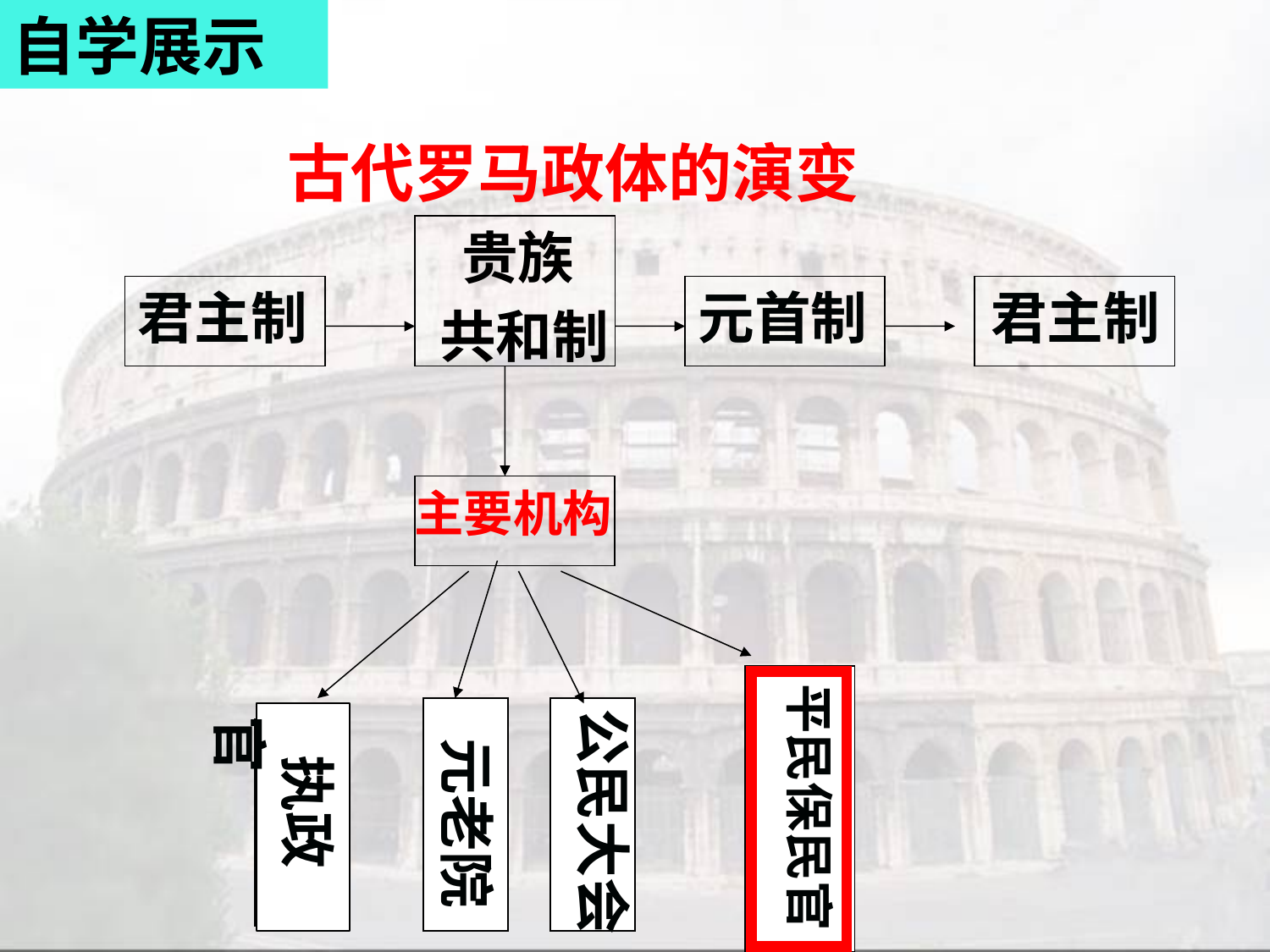

自学展示
古代罗马政体的演变
    贵族
 共和制

君主制

元首制

君主制

主要机构

平民保民官
公民大会

  执政官

元老院